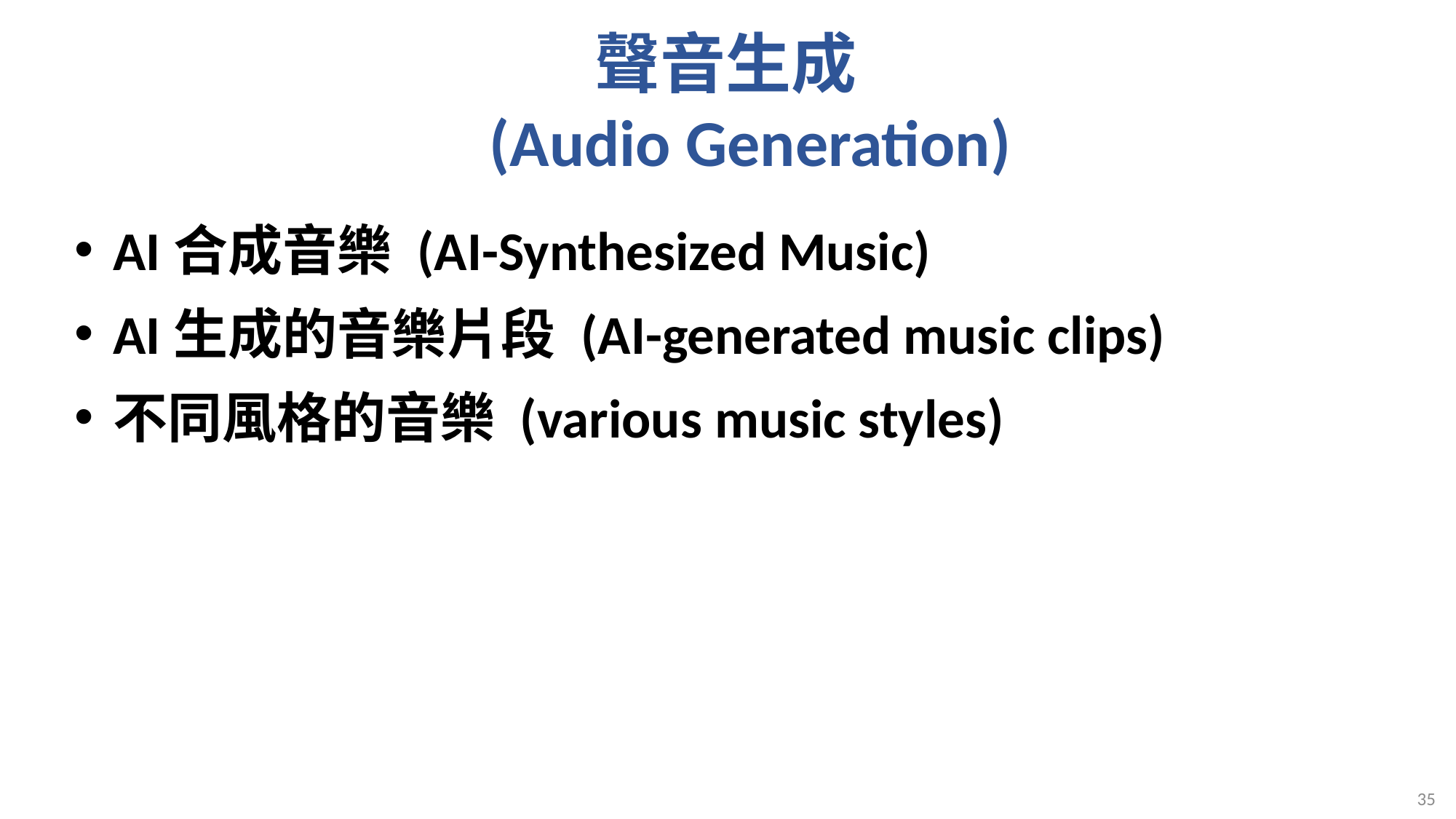

# 聲音生成 (Audio Generation)
AI合成音樂 (AI-Synthesized Music)
AI生成的音樂片段 (AI-generated music clips)
不同風格的音樂 (various music styles)
35